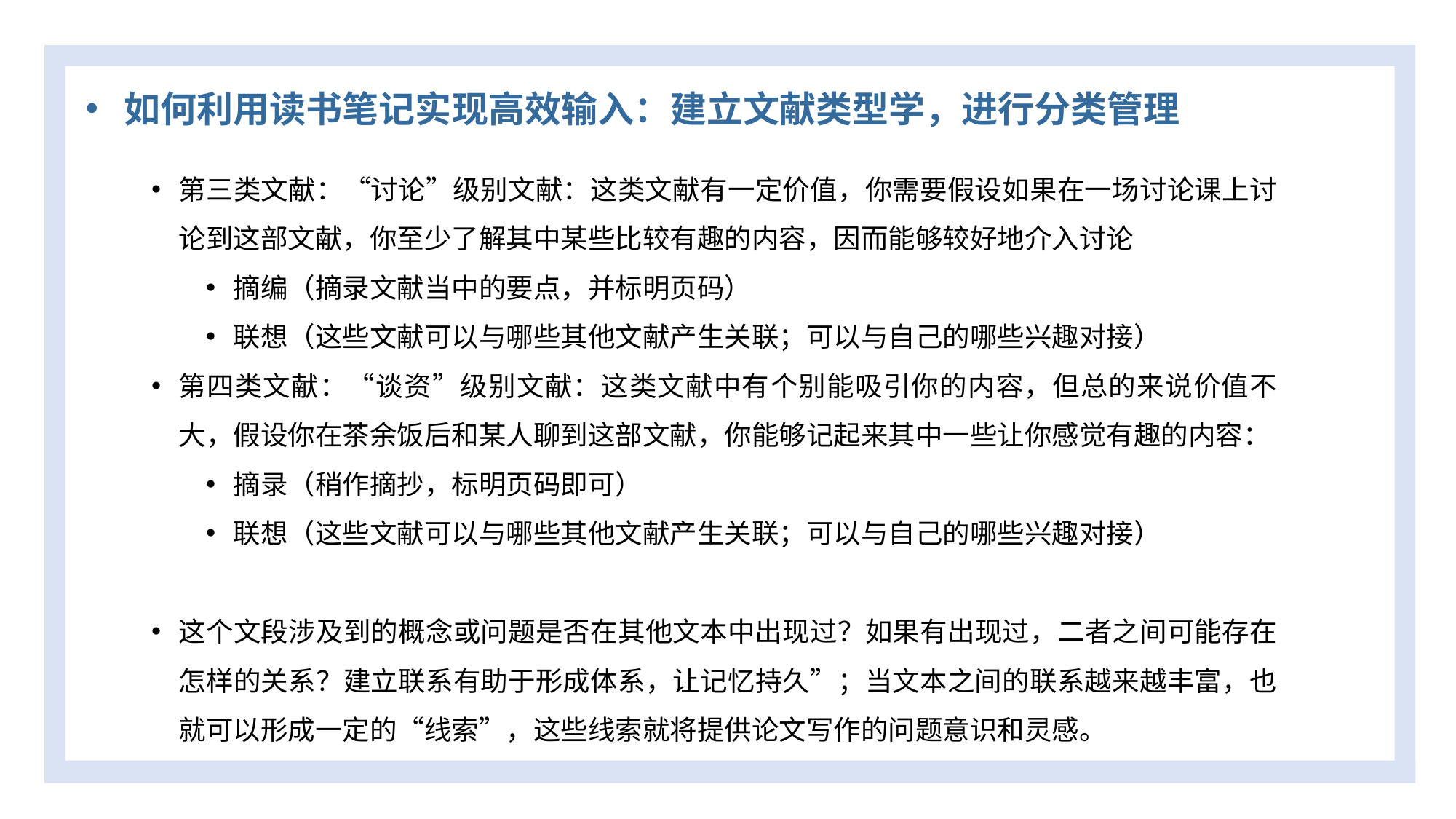

如何利用读书笔记实现高效输入：建立文献类型学，进行分类管理
第三类文献：“讨论”级别文献：这类文献有一定价值，你需要假设如果在一场讨论课上讨论到这部文献，你至少了解其中某些比较有趣的内容，因而能够较好地介入讨论
摘编（摘录文献当中的要点，并标明页码）
联想（这些文献可以与哪些其他文献产生关联；可以与自己的哪些兴趣对接）
第四类文献：“谈资”级别文献：这类文献中有个别能吸引你的内容，但总的来说价值不大，假设你在茶余饭后和某人聊到这部文献，你能够记起来其中一些让你感觉有趣的内容：
摘录（稍作摘抄，标明页码即可）
联想（这些文献可以与哪些其他文献产生关联；可以与自己的哪些兴趣对接）

这个文段涉及到的概念或问题是否在其他文本中出现过？如果有出现过，二者之间可能存在怎样的关系？建立联系有助于形成体系，让记忆持久”；当文本之间的联系越来越丰富，也就可以形成一定的“线索”，这些线索就将提供论文写作的问题意识和灵感。